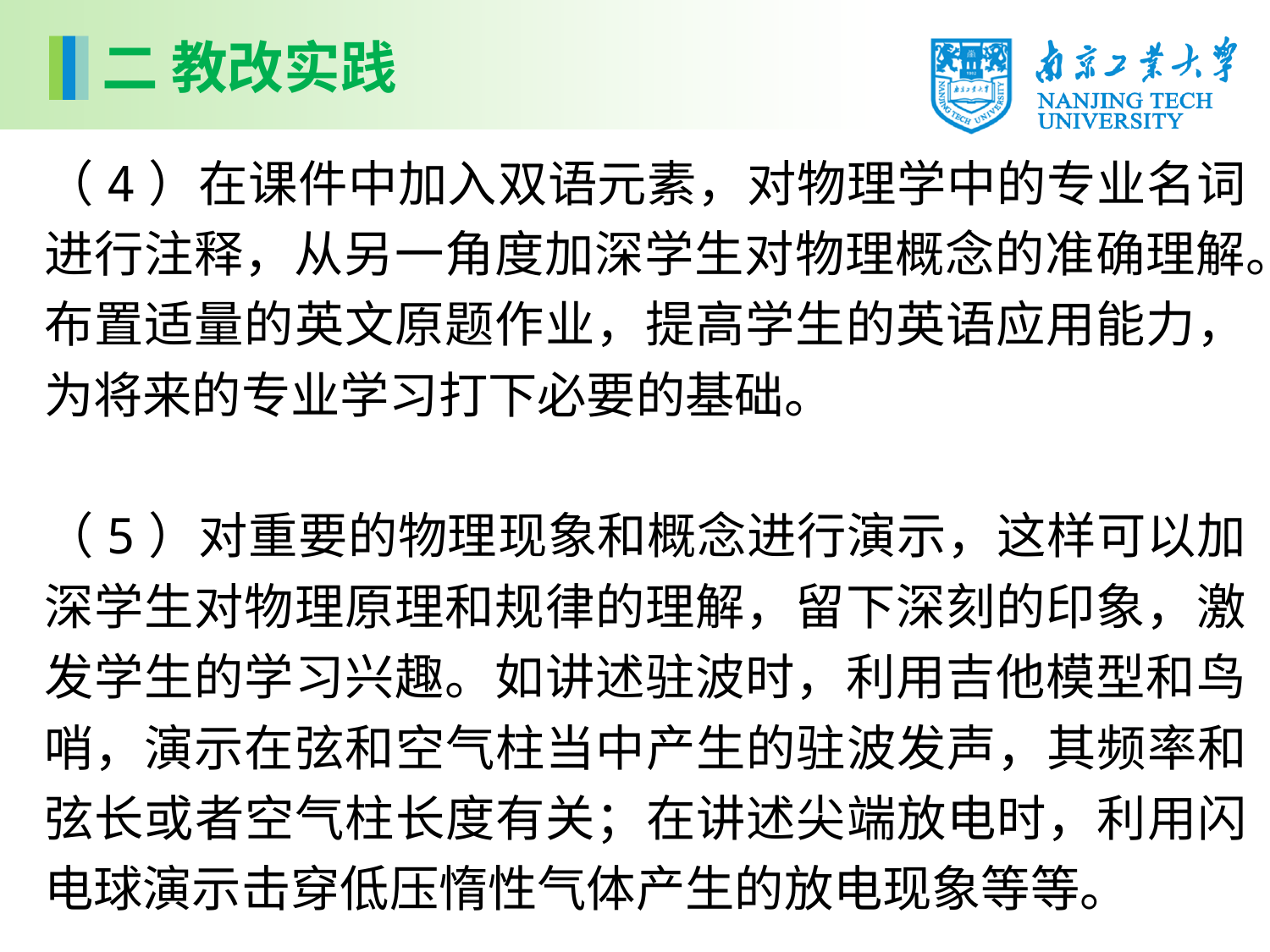

二 教改实践
（4）在课件中加入双语元素，对物理学中的专业名词进行注释，从另一角度加深学生对物理概念的准确理解。布置适量的英文原题作业，提高学生的英语应用能力，为将来的专业学习打下必要的基础。

（5）对重要的物理现象和概念进行演示，这样可以加深学生对物理原理和规律的理解，留下深刻的印象，激发学生的学习兴趣。如讲述驻波时，利用吉他模型和鸟哨，演示在弦和空气柱当中产生的驻波发声，其频率和弦长或者空气柱长度有关；在讲述尖端放电时，利用闪电球演示击穿低压惰性气体产生的放电现象等等。